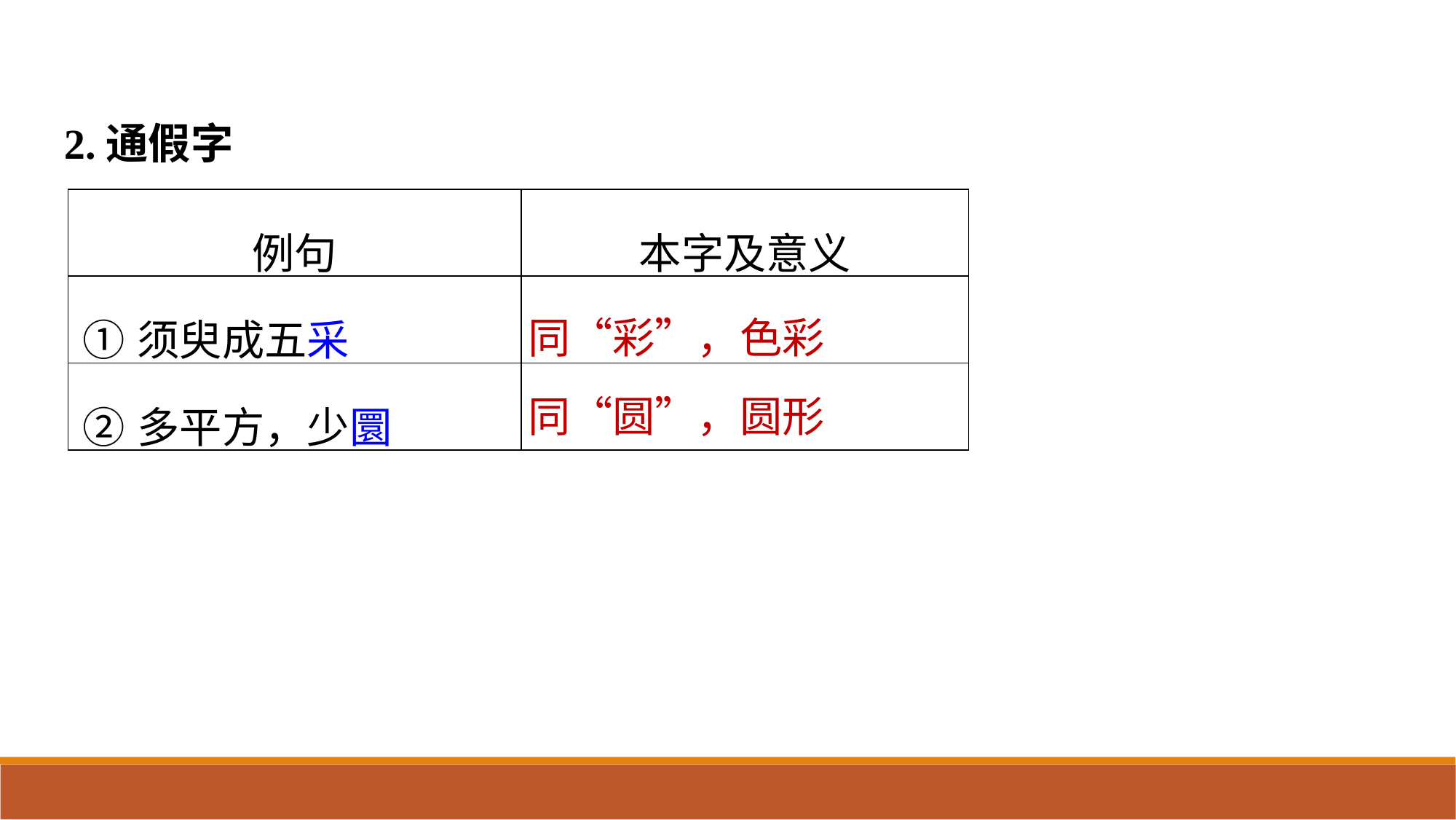

2.通假字
| 例句 | 本字及意义 |
| --- | --- |
| ①须臾成五采 |  |
| ②多平方，少圜 |  |
同“彩”，色彩
同“圆”，圆形